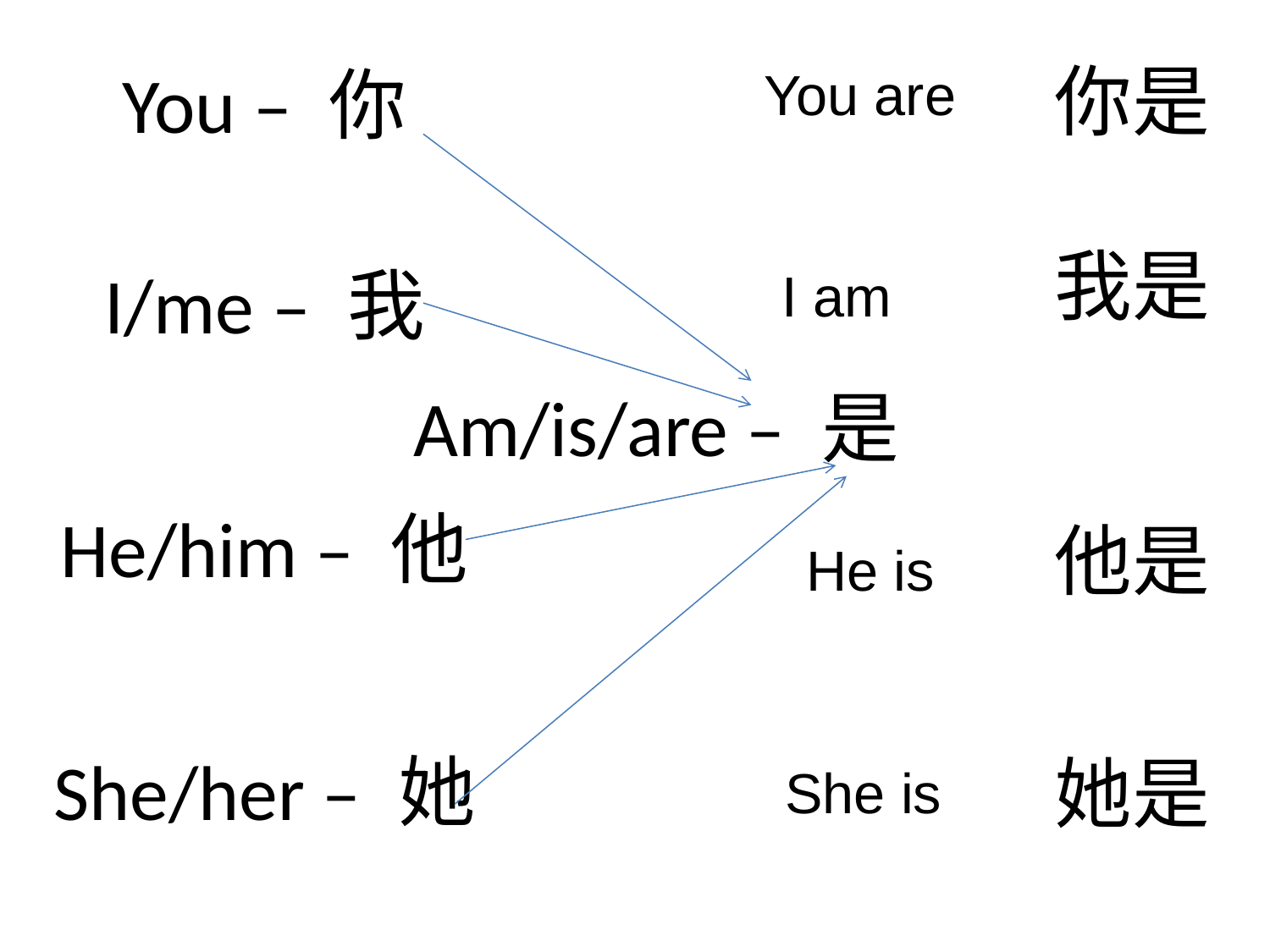

# You – 你
你是
You are
我是
I/me – 我
I am
Am/is/are – 是

He/him – 他
他是
He is
She/her – 她
她是
She is